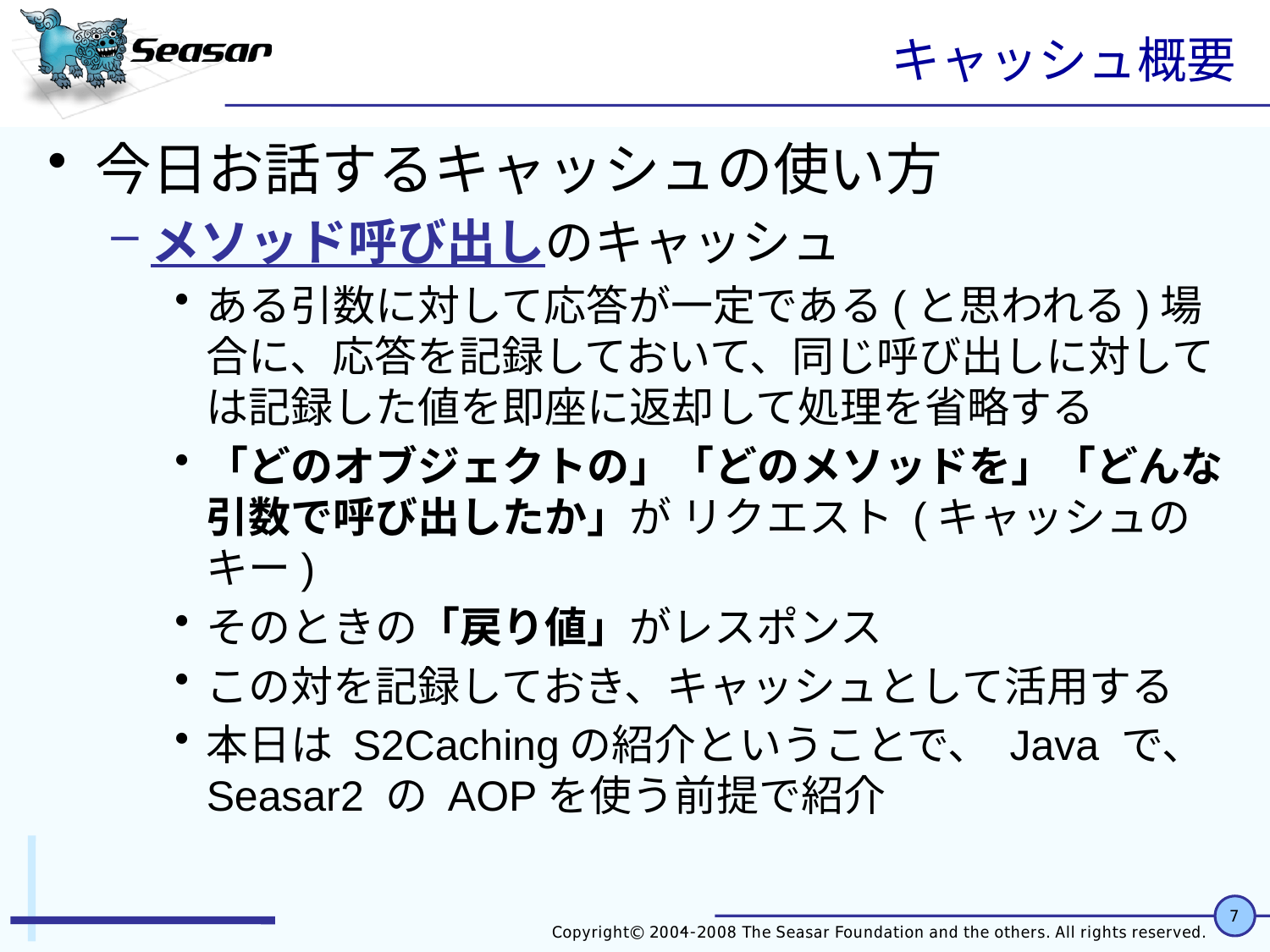

# キャッシュ概要
今日お話するキャッシュの使い方
メソッド呼び出しのキャッシュ
ある引数に対して応答が一定である(と思われる)場合に、応答を記録しておいて、同じ呼び出しに対しては記録した値を即座に返却して処理を省略する
「どのオブジェクトの」「どのメソッドを」「どんな引数で呼び出したか」が リクエスト (キャッシュのキー)
そのときの「戻り値」がレスポンス
この対を記録しておき、キャッシュとして活用する
本日は S2Cachingの紹介ということで、 Java で、Seasar2 の AOPを使う前提で紹介